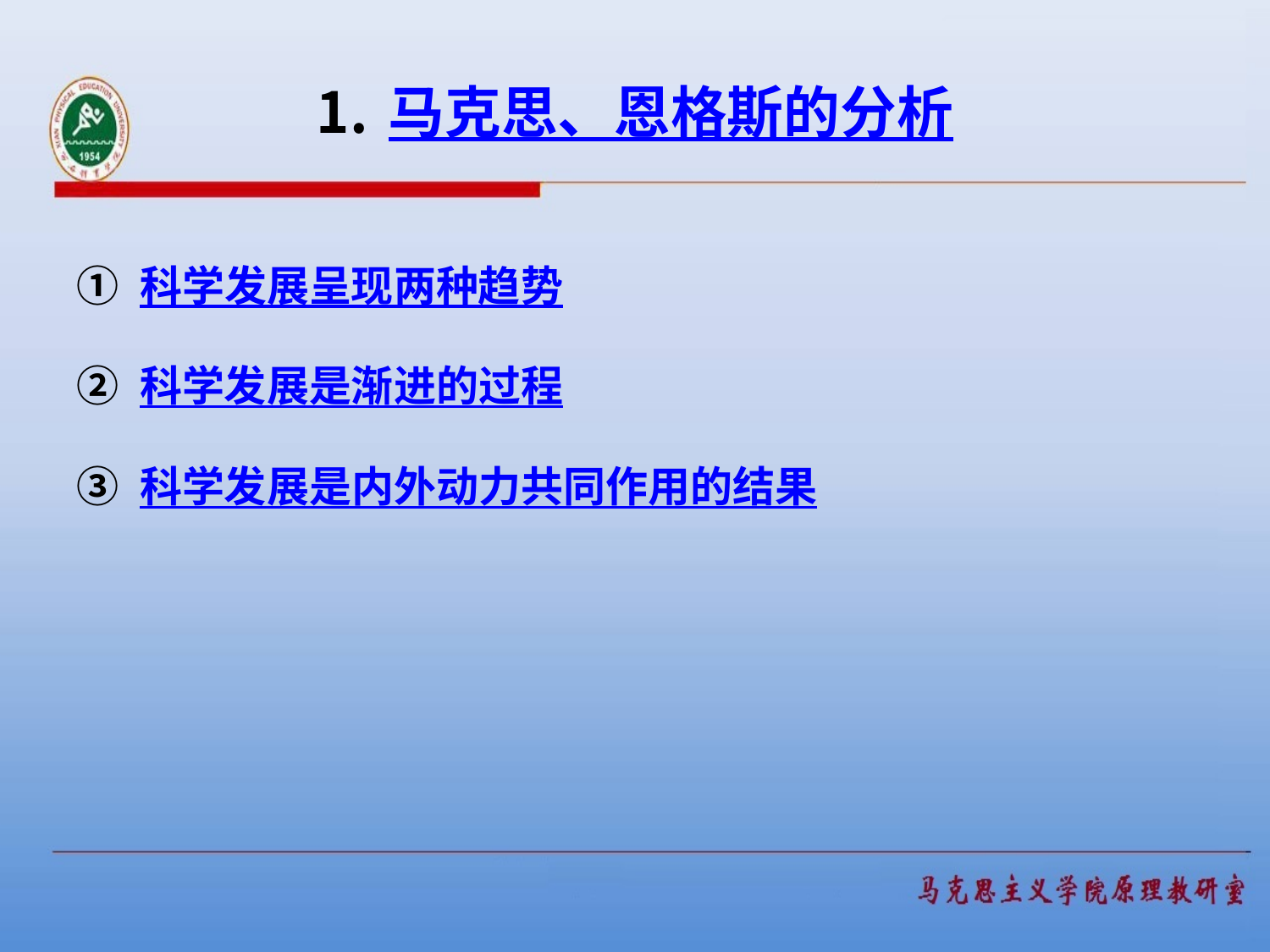

# 马克思、恩格斯的分析
科学发展呈现两种趋势
科学发展是渐进的过程
科学发展是内外动力共同作用的结果